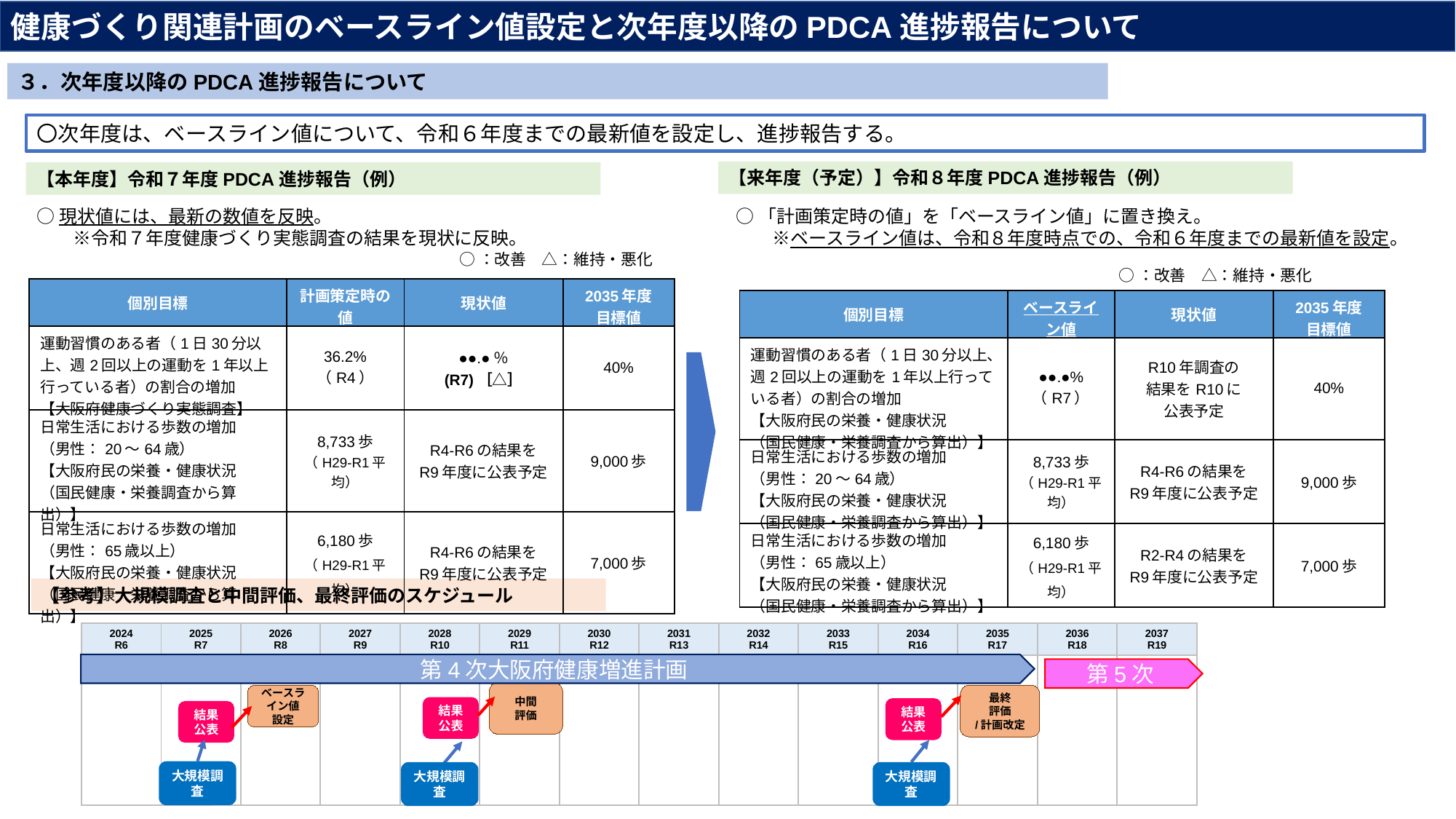

健康づくり関連計画のベースライン値設定と次年度以降のPDCA進捗報告について
健康づくり課
３．次年度以降のPDCA進捗報告について
〇次年度は、ベースライン値について、令和６年度までの最新値を設定し、進捗報告する。
【来年度（予定）】令和８年度PDCA進捗報告（例）
【本年度】令和７年度PDCA進捗報告（例）
○現状値には、最新の数値を反映。
　　※令和７年度健康づくり実態調査の結果を現状に反映。
○「計画策定時の値」を「ベースライン値」に置き換え。
　　※ベースライン値は、令和８年度時点での、令和６年度までの最新値を設定。
○：改善　△：維持・悪化
○：改善　△：維持・悪化
| 個別目標 | 計画策定時の値 | 現状値 | 2035年度 目標値 |
| --- | --- | --- | --- |
| 運動習慣のある者（1日30分以上、週2回以上の運動を1年以上行っている者）の割合の増加 【大阪府健康づくり実態調査】 | 36.2% （R4） | ●●.●％ (R7)［△］ | 40% |
| 日常生活における歩数の増加 （男性：20～64歳） 【大阪府民の栄養・健康状況 （国民健康・栄養調査から算出）】 | 8,733歩 （H29-R1平均） | R4-R6の結果を R9年度に公表予定 | 9,000歩 |
| 日常生活における歩数の増加 （男性：65歳以上） 【大阪府民の栄養・健康状況 （国民健康・栄養調査から算出）】 | 6,180歩 （H29-R1平均） | R4-R6の結果を R9年度に公表予定 | 7,000歩 |
| 個別目標 | ベースライン値 | 現状値 | 2035年度 目標値 |
| --- | --- | --- | --- |
| 運動習慣のある者（1日30分以上、週2回以上の運動を1年以上行っている者）の割合の増加 【大阪府民の栄養・健康状況 （国民健康・栄養調査から算出）】 | ●●.●% （R7） | R10年調査の 結果をR10に 公表予定 | 40% |
| 日常生活における歩数の増加 （男性：20～64歳） 【大阪府民の栄養・健康状況 （国民健康・栄養調査から算出）】 | 8,733歩 （H29-R1平均） | R4-R6の結果を R9年度に公表予定 | 9,000歩 |
| 日常生活における歩数の増加 （男性：65歳以上） 【大阪府民の栄養・健康状況 （国民健康・栄養調査から算出）】 | 6,180歩 （H29-R1平均） | R2-R4の結果を R9年度に公表予定 | 7,000歩 |

【参考】大規模調査と中間評価、最終評価のスケジュール
| 2024 R6 | 2025 R7 | 2026 R8 | 2027 R9 | 2028 R10 | 2029 R11 | 2030 R12 | 2031 R13 | 2032 R14 | 2033 R15 | 2034 R16 | 2035 R17 | 2036 R18 | 2037 R19 |
| --- | --- | --- | --- | --- | --- | --- | --- | --- | --- | --- | --- | --- | --- |
|  |  |  |  |  |  |  |  |  |  |  |  |  |  |
第4次大阪府健康増進計画
第5次
中間
評価
ベースライン値
設定
最終
評価
/計画改定
結果公表
結果公表
結果公表
大規模調査
大規模調査
大規模調査